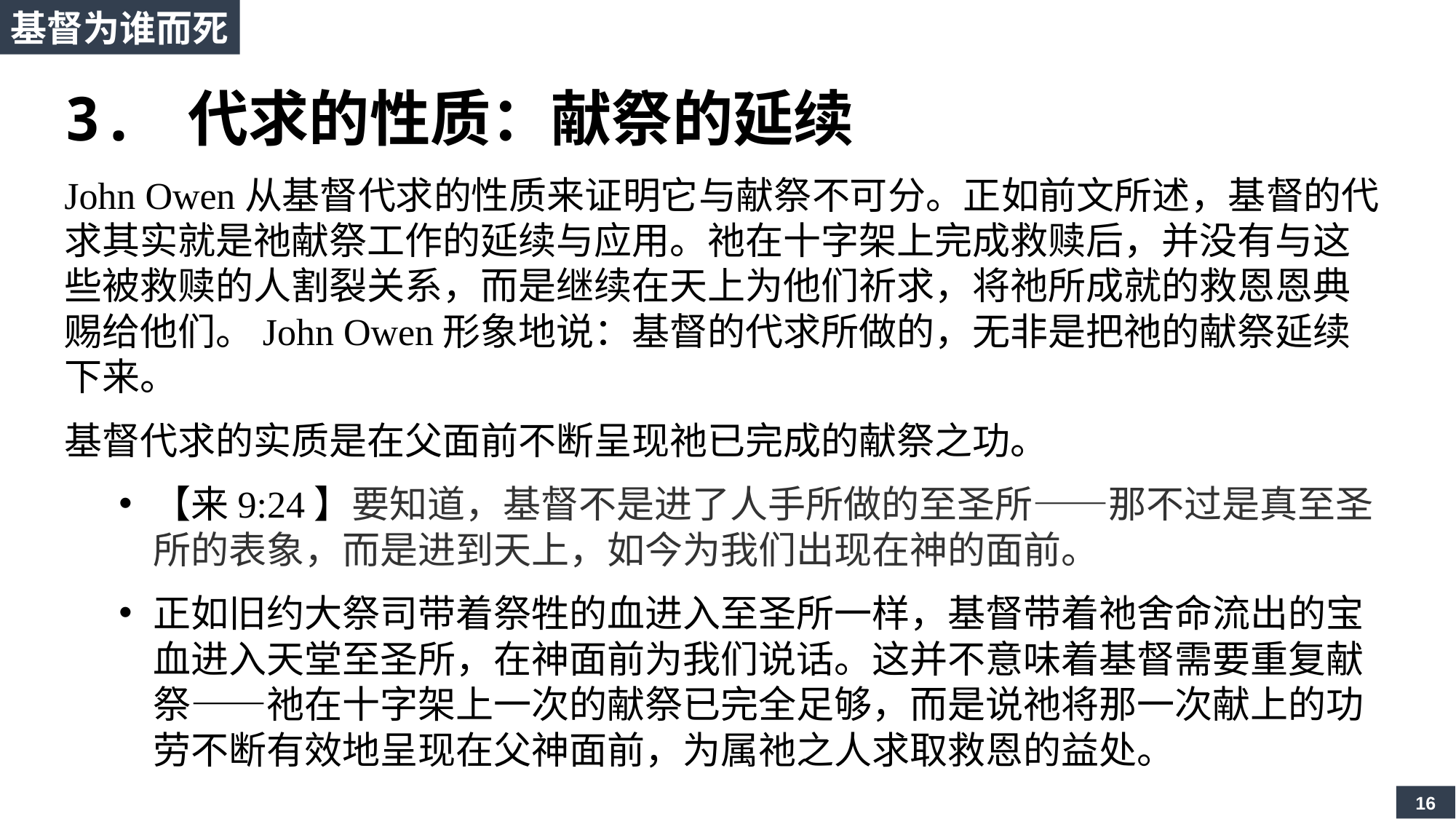

基督为谁而死
3. 代求的性质：献祭的延续
John Owen从基督代求的性质来证明它与献祭不可分。正如前文所述，基督的代求其实就是祂献祭工作的延续与应用。祂在十字架上完成救赎后，并没有与这些被救赎的人割裂关系，而是继续在天上为他们祈求，将祂所成就的救恩恩典赐给他们。John Owen形象地说：基督的代求所做的，无非是把祂的献祭延续下来。
基督代求的实质是在父面前不断呈现祂已完成的献祭之功。
【来9:24】要知道，基督不是进了人手所做的至圣所——那不过是真至圣所的表象，而是进到天上，如今为我们出现在神的面前。
正如旧约大祭司带着祭牲的血进入至圣所一样，基督带着祂舍命流出的宝血进入天堂至圣所，在神面前为我们说话。这并不意味着基督需要重复献祭——祂在十字架上一次的献祭已完全足够，而是说祂将那一次献上的功劳不断有效地呈现在父神面前，为属祂之人求取救恩的益处。
16